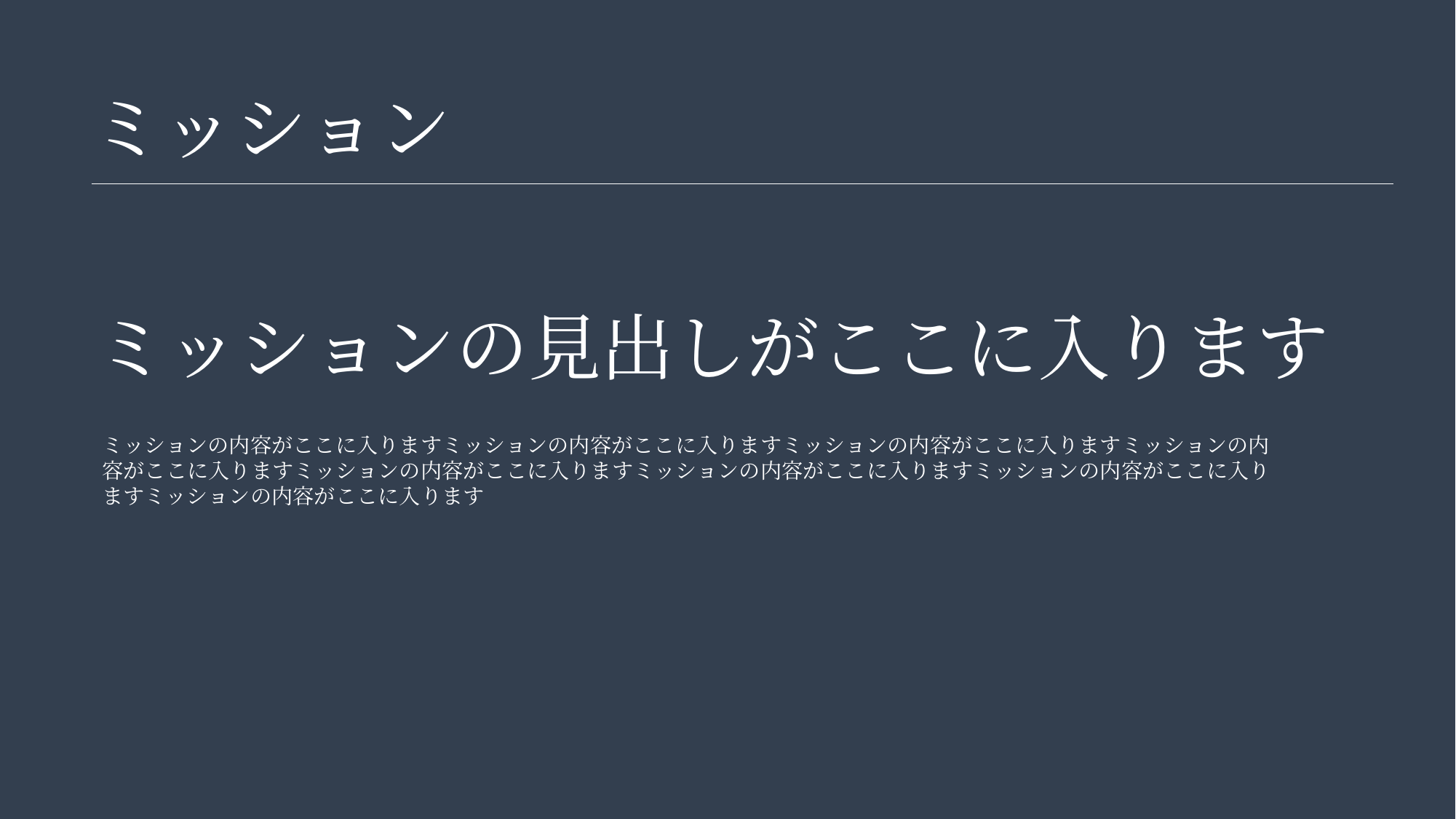

ミッション
ミッションの見出しがここに入ります
ミッションの内容がここに入りますミッションの内容がここに入りますミッションの内容がここに入りますミッションの内容がここに入りますミッションの内容がここに入りますミッションの内容がここに入りますミッションの内容がここに入りますミッションの内容がここに入ります